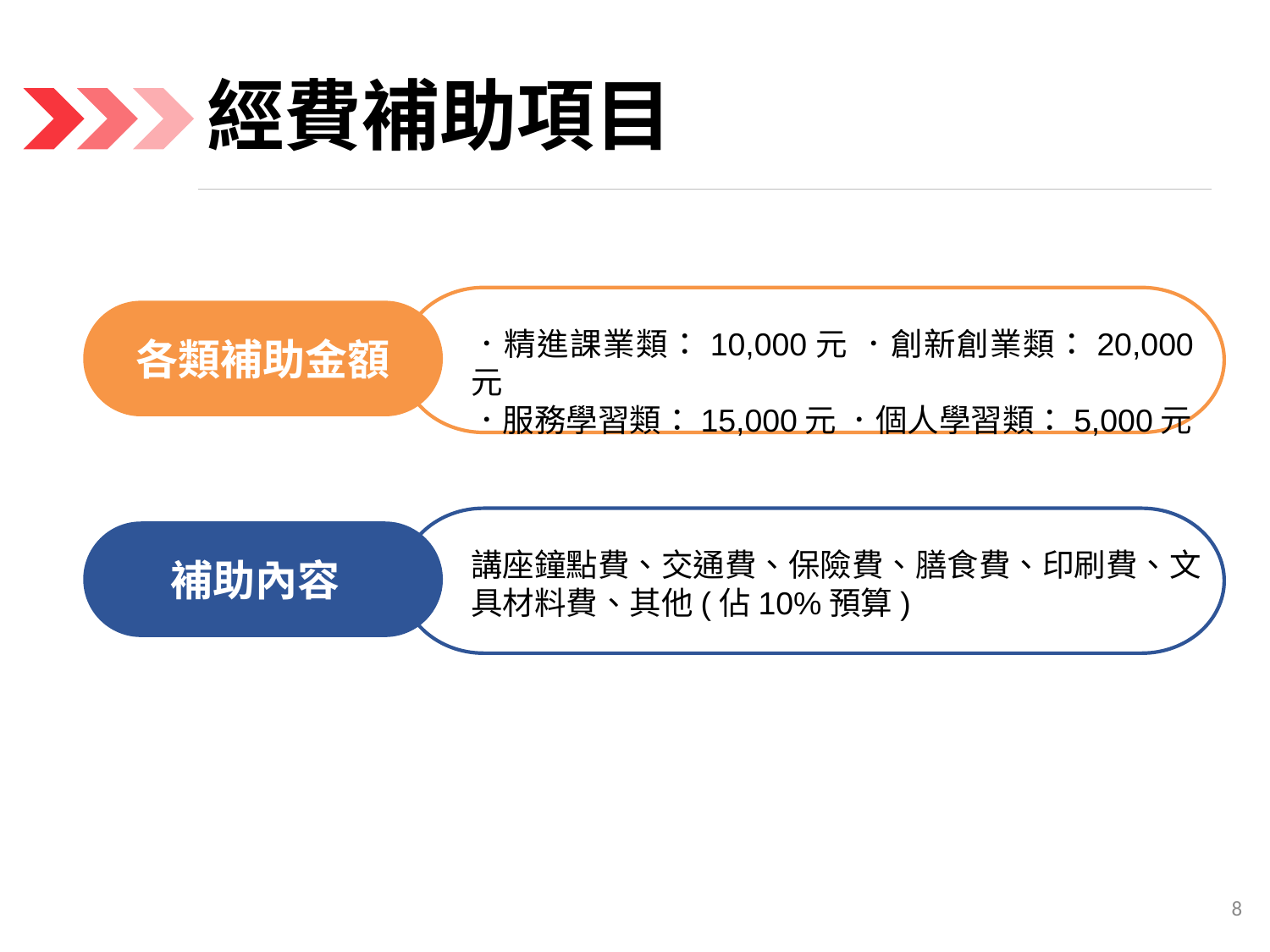

# 經費補助項目

．精進課業類：10,000元 ．創新創業類：20,000元
．服務學習類：15,000元 ．個人學習類：5,000元
各類補助金額

講座鐘點費、交通費、保險費、膳食費、印刷費、文具材料費、其他(佔10%預算)
補助內容
8